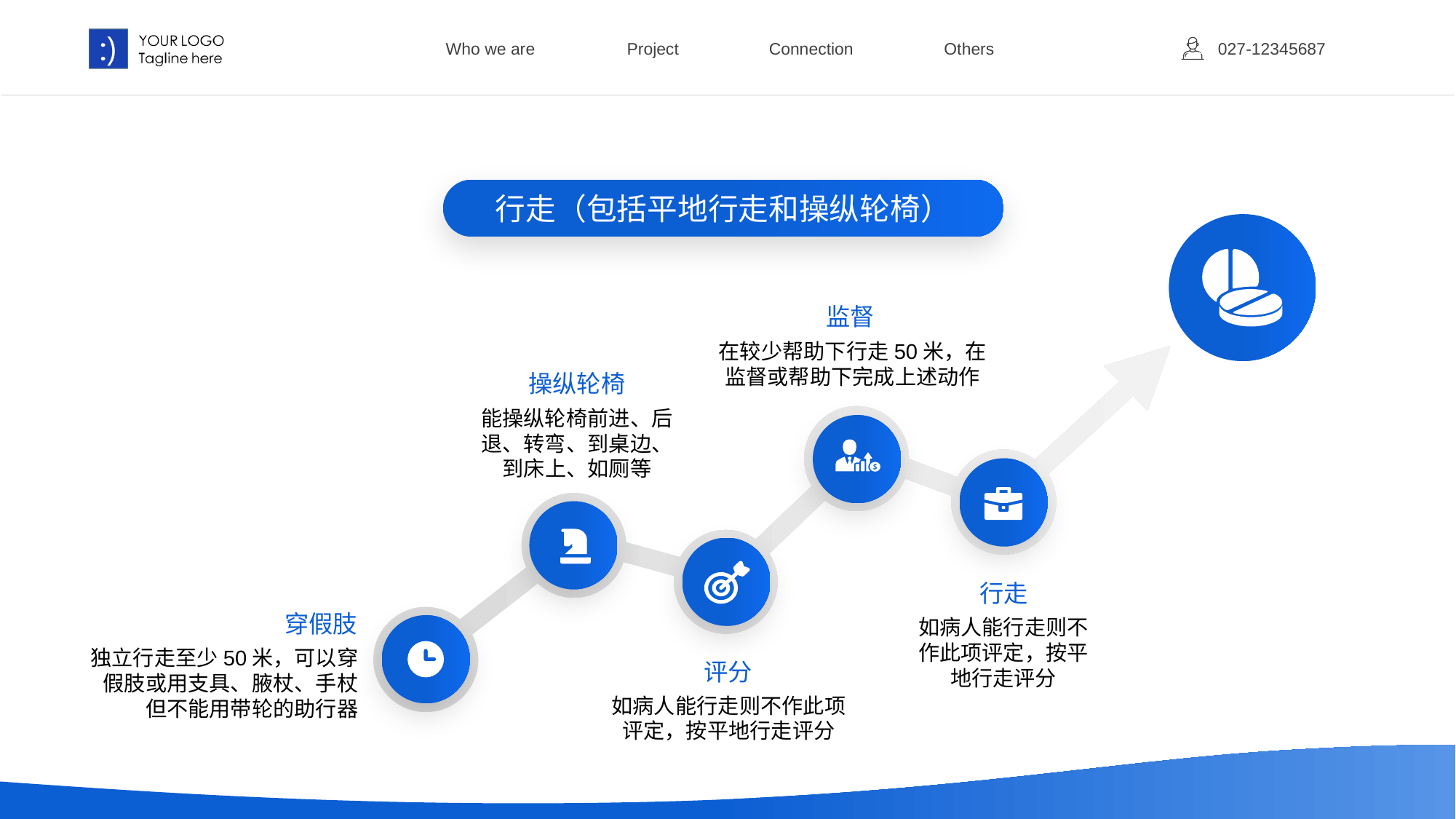

Who we are
Project
Connection
Others
027-12345687

行走（包括平地行走和操纵轮椅）

监督
在较少帮助下行走50米，在监督或帮助下完成上述动作

操纵轮椅
能操纵轮椅前进、后退、转弯、到桌边、到床上、如厕等

行走
穿假肢
如病人能行走则不作此项评定，按平地行走评分

独立行走至少50米，可以穿假肢或用支具、腋杖、手杖但不能用带轮的助行器

评分
如病人能行走则不作此项评定，按平地行走评分